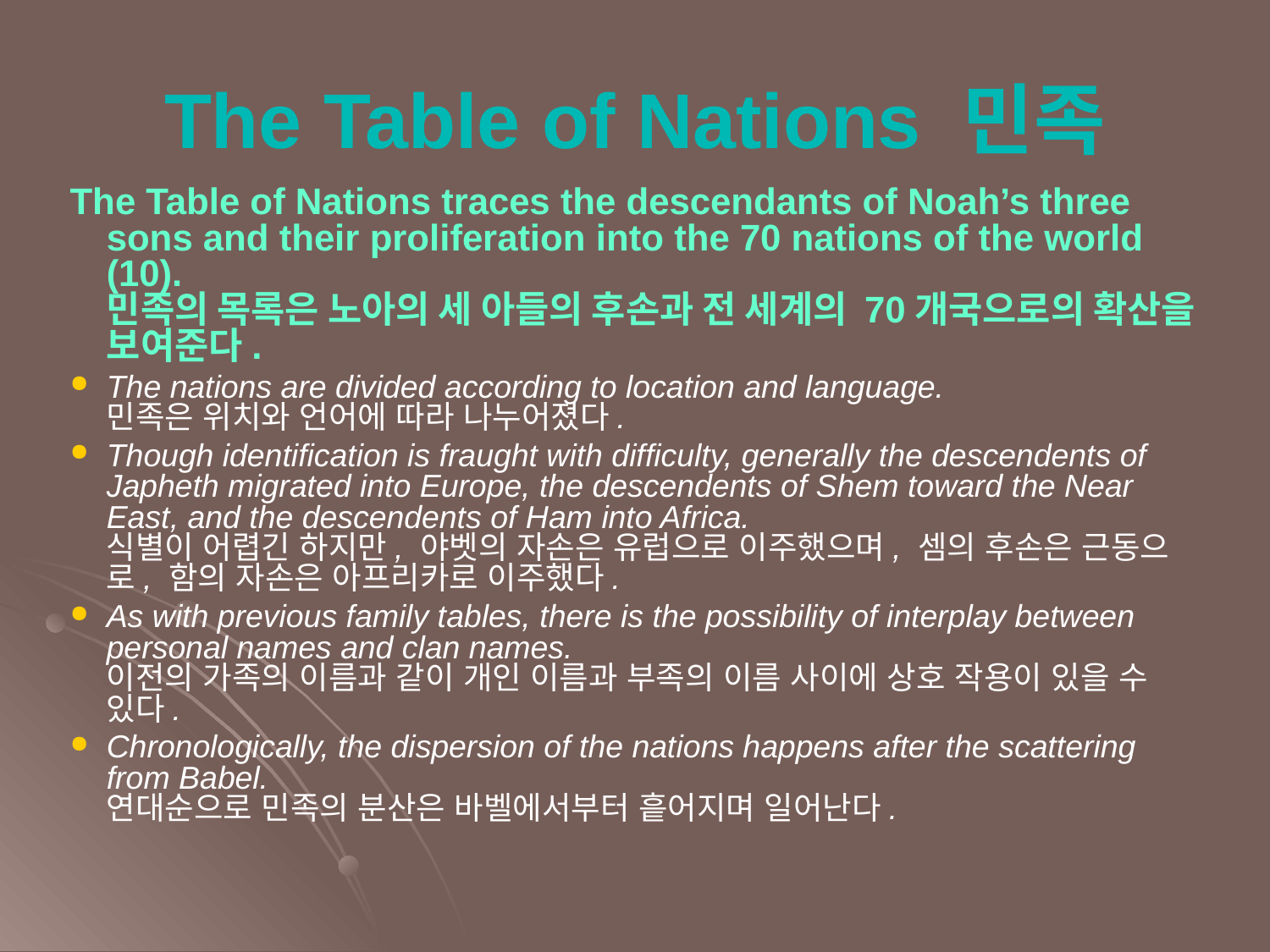

The Table of Nations 민족
The Table of Nations traces the descendants of Noah’s three sons and their proliferation into the 70 nations of the world (10).
민족의 목록은 노아의 세 아들의 후손과 전 세계의 70개국으로의 확산을 보여준다.
The nations are divided according to location and language.
민족은 위치와 언어에 따라 나누어졌다.
Though identification is fraught with difficulty, generally the descendents of Japheth migrated into Europe, the descendents of Shem toward the Near East, and the descendents of Ham into Africa.
식별이 어렵긴 하지만, 야벳의 자손은 유럽으로 이주했으며, 셈의 후손은 근동으로, 함의 자손은 아프리카로 이주했다.
As with previous family tables, there is the possibility of interplay between personal names and clan names.
이전의 가족의 이름과 같이 개인 이름과 부족의 이름 사이에 상호 작용이 있을 수 있다.
Chronologically, the dispersion of the nations happens after the scattering from Babel.
연대순으로 민족의 분산은 바벨에서부터 흩어지며 일어난다.